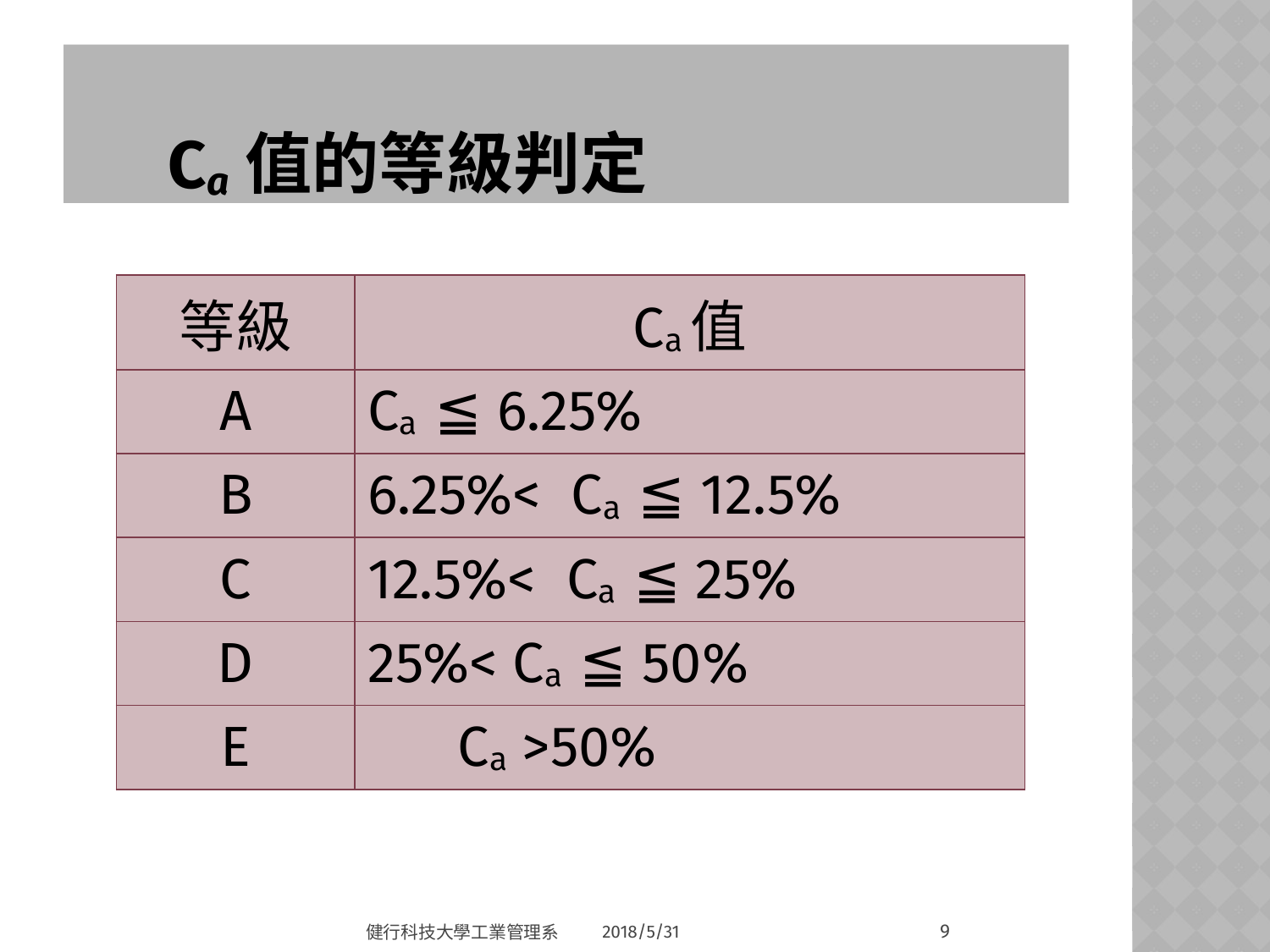

# Ca值的等級判定
| 等級 | Ca值 |
| --- | --- |
| A | Ca ≦ 6.25% |
| B | 6.25%< Ca ≦ 12.5% |
| C | 12.5%< Ca ≦ 25% |
| D | 25%< Ca ≦ 50% |
| E | Ca >50% |
9
健行科技大學工業管理系
2018/5/31